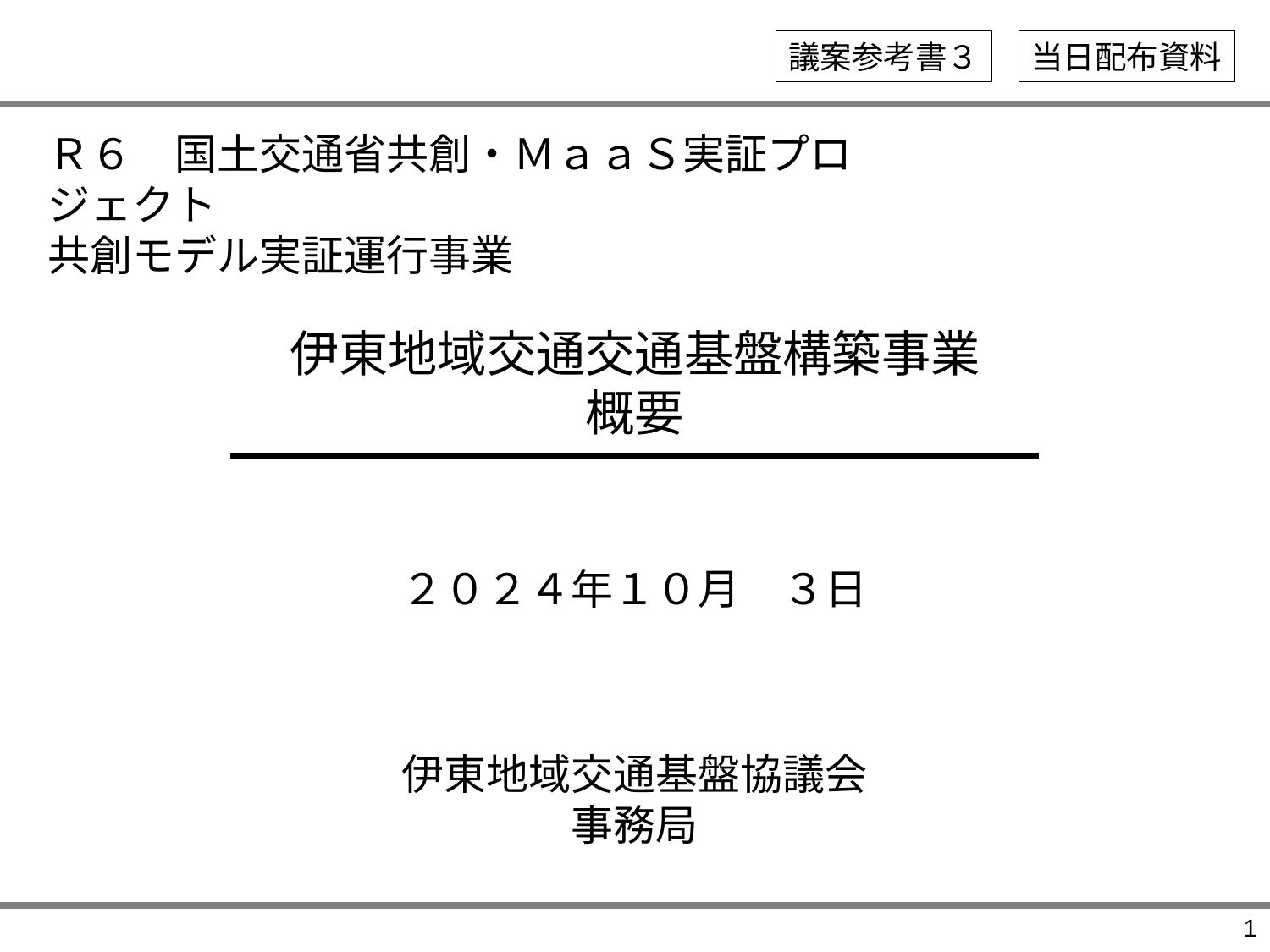

議案参考書３
当日配布資料
Ｒ６　国土交通省共創・ＭａａＳ実証プロジェクト
共創モデル実証運行事業
伊東地域交通交通基盤構築事業
概要
２０２４年１０月　３日
伊東地域交通基盤協議会
事務局
1